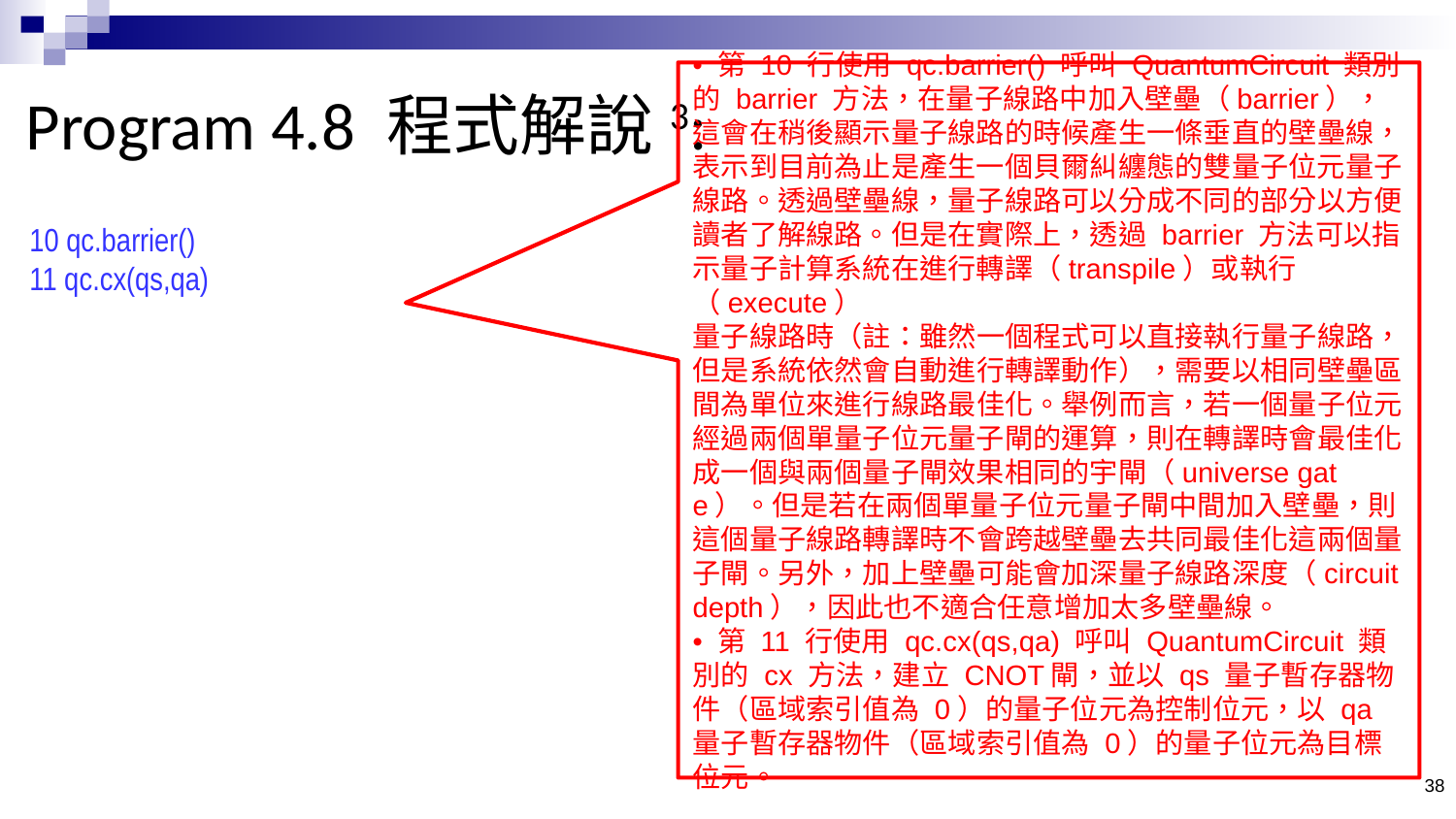

# Program 4.8 程式解說3:
• 第 10 行使用 qc.barrier() 呼叫 QuantumCircuit 類別的 barrier 方法，在量子線路中加入壁壘（barrier），這會在稍後顯示量子線路的時候產生一條垂直的壁壘線，表示到目前為止是產生一個貝爾糾纏態的雙量子位元量子線路。透過壁壘線，量子線路可以分成不同的部分以方便讀者了解線路。但是在實際上，透過 barrier 方法可以指示量子計算系統在進行轉譯（transpile）或執行（execute）
量子線路時（註：雖然一個程式可以直接執行量子線路，但是系統依然會自動進行轉譯動作），需要以相同壁壘區間為單位來進行線路最佳化。舉例而言，若一個量子位元經過兩個單量子位元量子閘的運算，則在轉譯時會最佳化成一個與兩個量子閘效果相同的宇閘（universe gate）。但是若在兩個單量子位元量子閘中間加入壁壘，則這個量子線路轉譯時不會跨越壁壘去共同最佳化這兩個量子閘。另外，加上壁壘可能會加深量子線路深度（circuit depth），因此也不適合任意增加太多壁壘線。
• 第 11 行使用 qc.cx(qs,qa) 呼叫 QuantumCircuit 類別的 cx 方法，建立 CNOT閘，並以 qs 量子暫存器物件（區域索引值為 0）的量子位元為控制位元，以 qa 量子暫存器物件（區域索引值為 0）的量子位元為目標位元。
10 qc.barrier()
11 qc.cx(qs,qa)

38